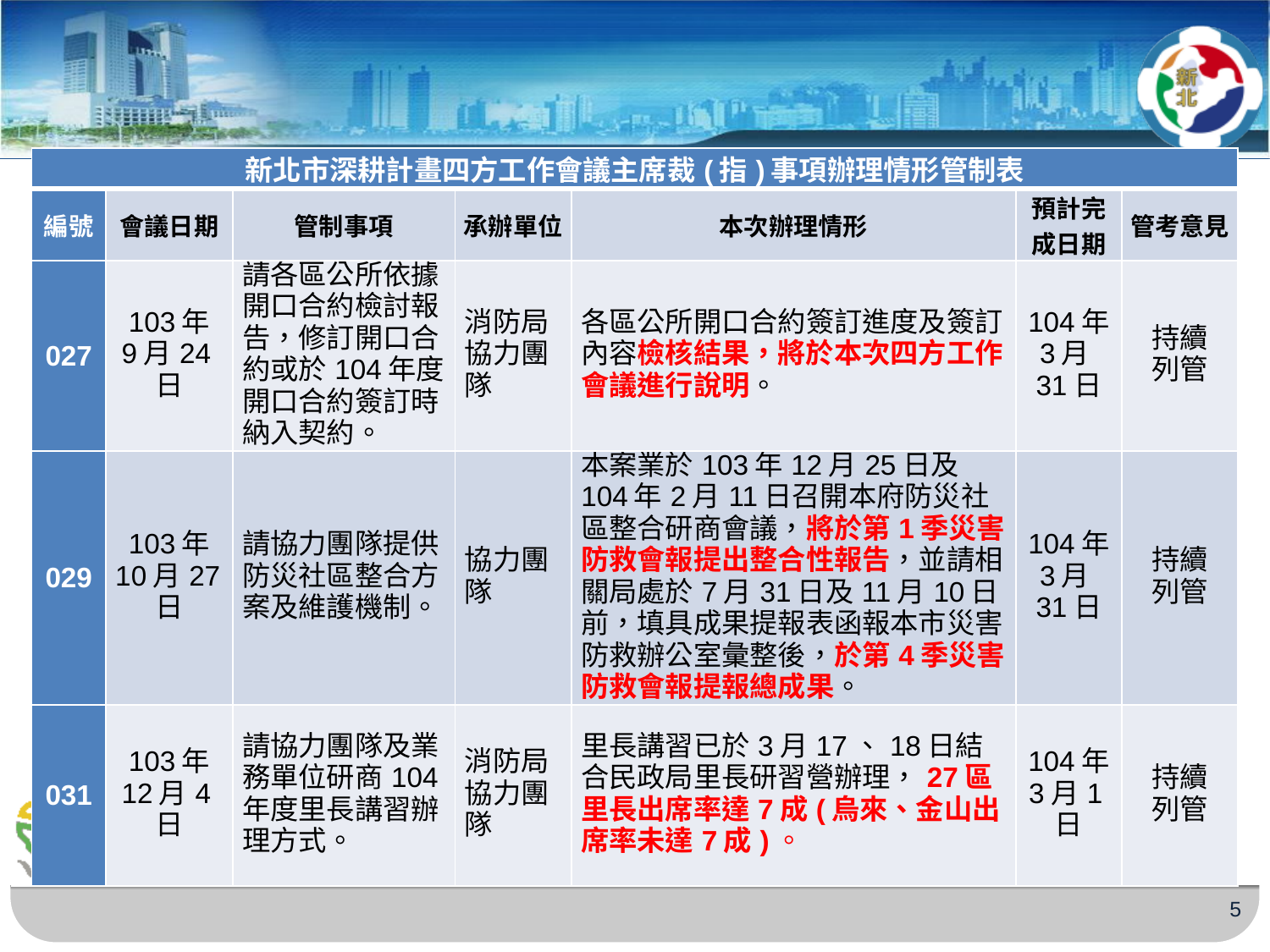

| 新北市深耕計畫四方工作會議主席裁(指)事項辦理情形管制表 |  |  |  |  |  |  |
| --- | --- | --- | --- | --- | --- | --- |
| 編號 | 會議日期 | 管制事項 | 承辦單位 | 本次辦理情形 | 預計完成日期 | 管考意見 |
| 027 | 103年 9月24日 | 請各區公所依據開口合約檢討報告，修訂開口合約或於104年度開口合約簽訂時納入契約。 | 消防局 協力團隊 | 各區公所開口合約簽訂進度及簽訂內容檢核結果，將於本次四方工作會議進行說明。 | 104年 3月31日 | 持續 列管 |
| 029 | 103年 10月27日 | 請協力團隊提供防災社區整合方案及維護機制。 | 協力團隊 | 本案業於103年12月25日及104年2月11日召開本府防災社區整合研商會議，將於第1季災害防救會報提出整合性報告，並請相關局處於7月31日及11月10日前，填具成果提報表函報本市災害防救辦公室彙整後，於第4季災害防救會報提報總成果。 | 104年 3月31日 | 持續 列管 |
| 031 | 103年 12月4日 | 請協力團隊及業務單位研商104年度里長講習辦理方式。 | 消防局 協力團隊 | 里長講習已於3月17、18日結合民政局里長研習營辦理，27區里長出席率達7成(烏來、金山出席率未達7成)。 | 104年 3月1日 | 持續 列管 |
5